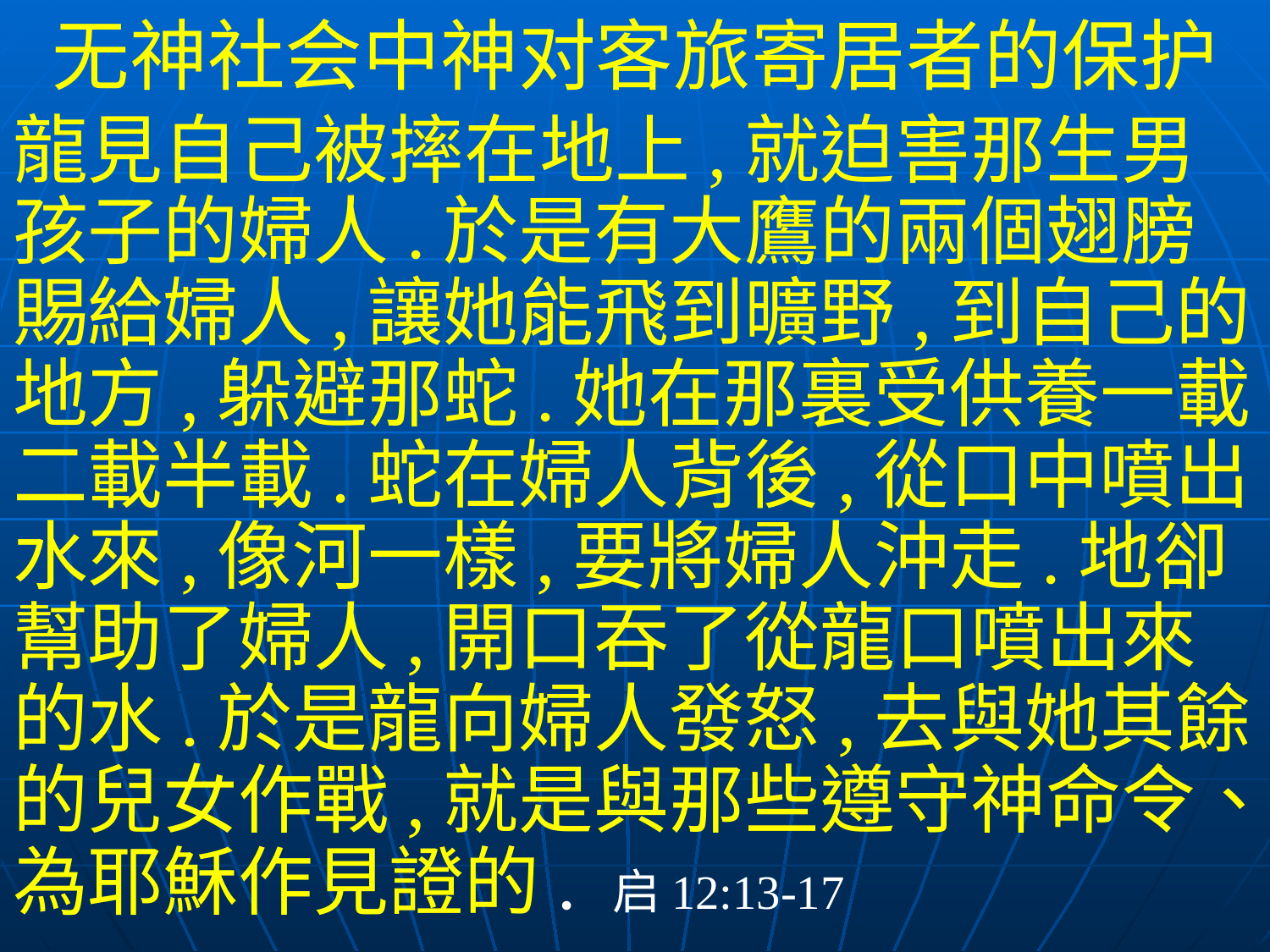

无神社会中神对客旅寄居者的保护
龍見自己被摔在地上,就迫害那生男孩子的婦人.於是有大鷹的兩個翅膀賜給婦人,讓她能飛到曠野,到自己的地方,躲避那蛇.她在那裏受供養一載二載半載.蛇在婦人背後,從口中噴出水來,像河一樣,要將婦人沖走.地卻幫助了婦人,開口吞了從龍口噴出來的水.於是龍向婦人發怒,去與她其餘的兒女作戰,就是與那些遵守神命令、為耶穌作見證的. 启12:13-17